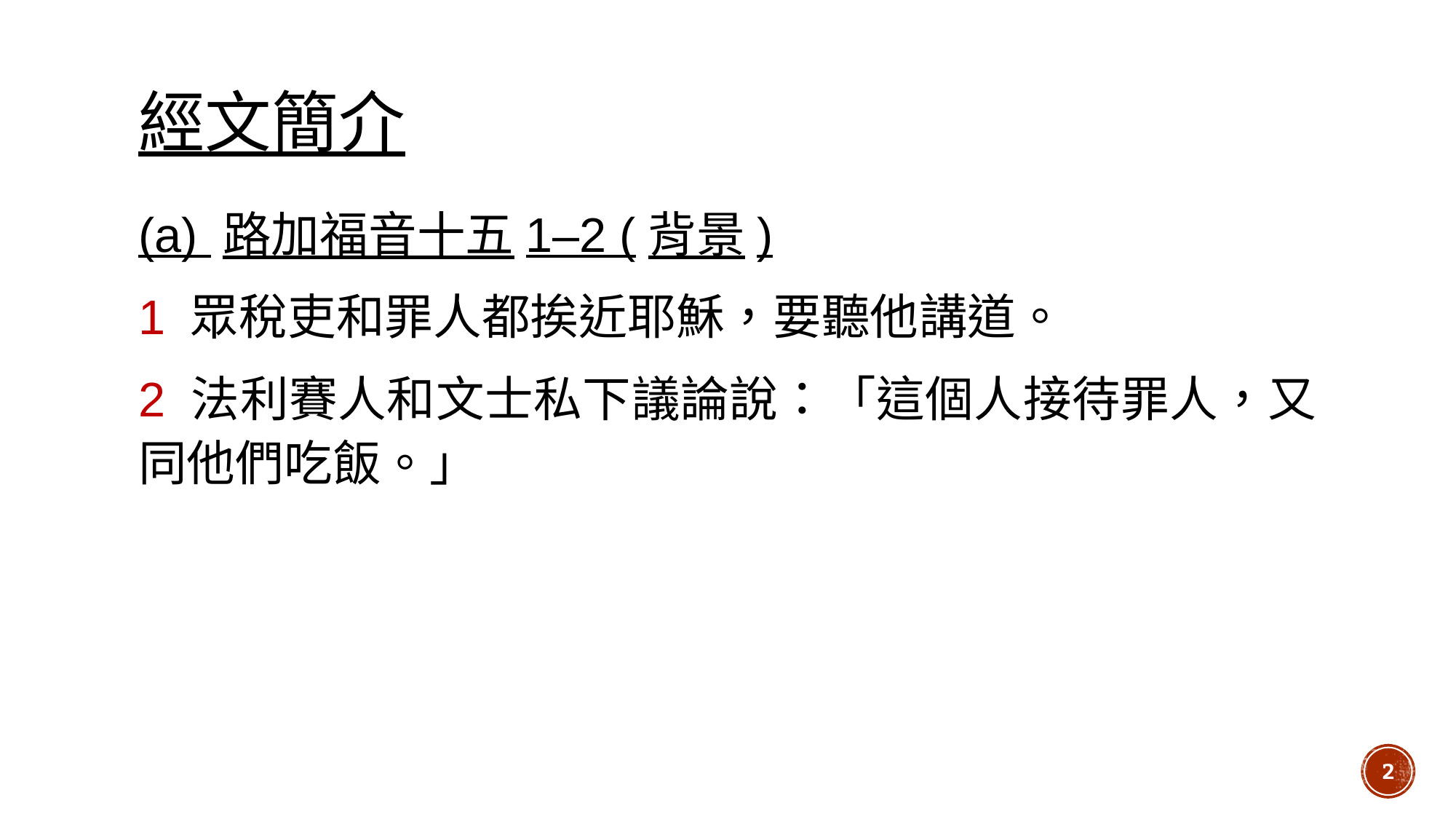

# 經文簡介
(a) 路加福音十五1–2 (背景)
1 眾稅吏和罪人都挨近耶穌，要聽他講道。
2 法利賽人和文士私下議論說：「這個人接待罪人，又同他們吃飯。」

2